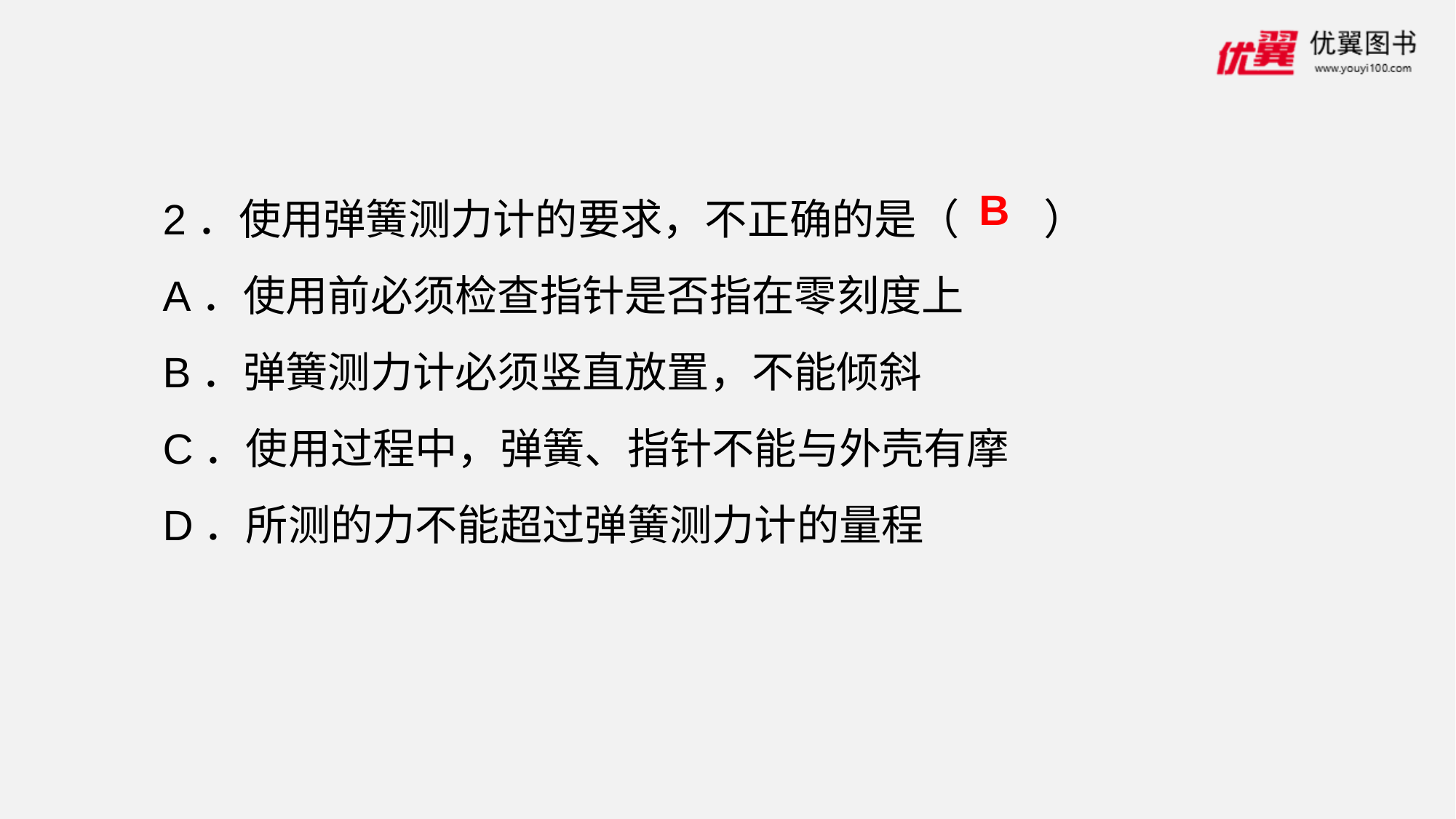

2．使用弹簧测力计的要求，不正确的是（　　）
A．使用前必须检查指针是否指在零刻度上
B．弹簧测力计必须竖直放置，不能倾斜
C．使用过程中，弹簧、指针不能与外壳有摩
D．所测的力不能超过弹簧测力计的量程
B